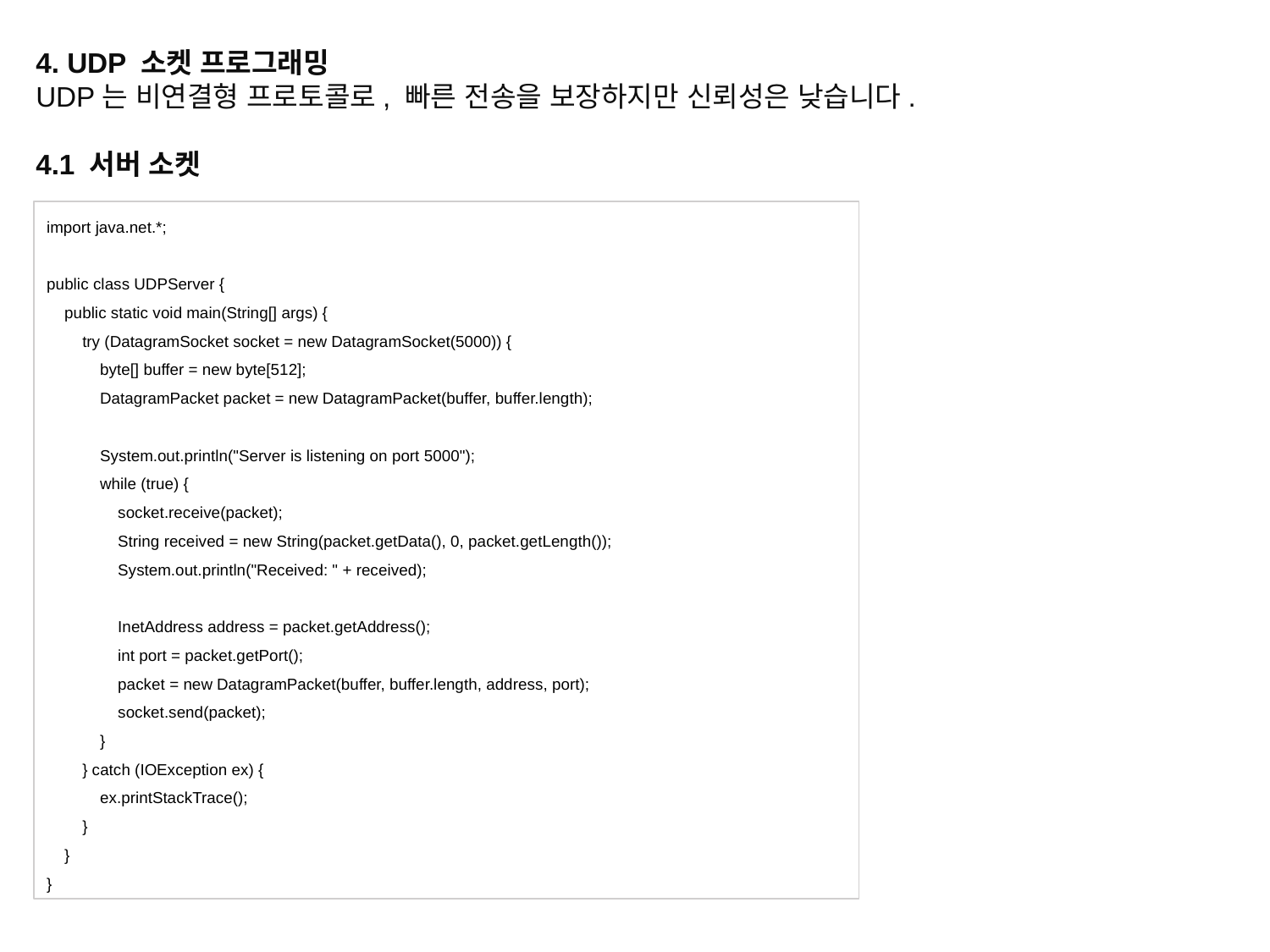

4. UDP 소켓 프로그래밍
UDP는 비연결형 프로토콜로, 빠른 전송을 보장하지만 신뢰성은 낮습니다.

4.1 서버 소켓
import java.net.*;

public class UDPServer {
    public static void main(String[] args) {
        try (DatagramSocket socket = new DatagramSocket(5000)) {
            byte[] buffer = new byte[512];
            DatagramPacket packet = new DatagramPacket(buffer, buffer.length);

            System.out.println("Server is listening on port 5000");
            while (true) {
                socket.receive(packet);
                String received = new String(packet.getData(), 0, packet.getLength());
                System.out.println("Received: " + received);

                InetAddress address = packet.getAddress();
                int port = packet.getPort();
                packet = new DatagramPacket(buffer, buffer.length, address, port);
                socket.send(packet);
            }
        } catch (IOException ex) {
            ex.printStackTrace();
        }
    }
}